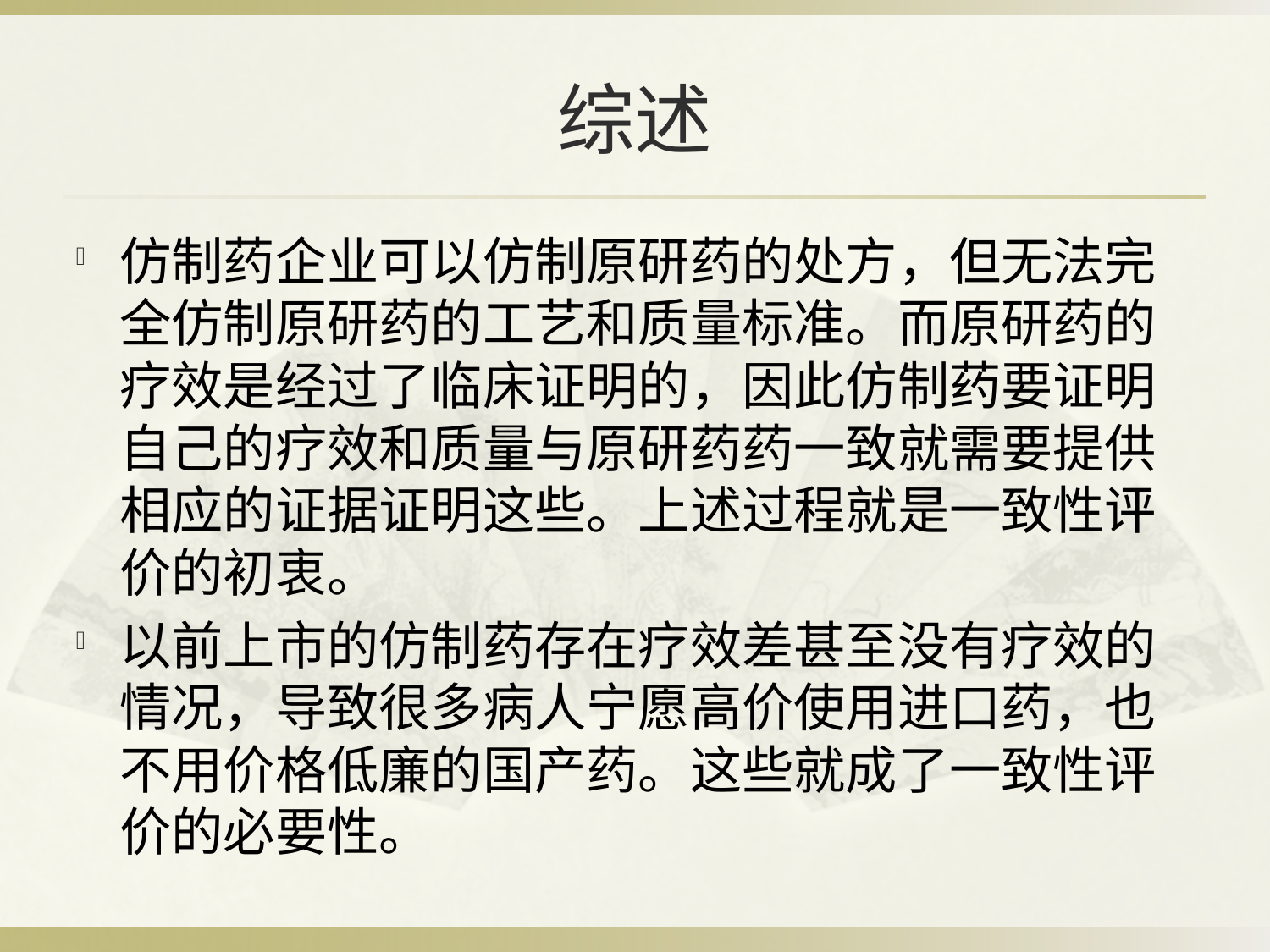

# 综述
仿制药企业可以仿制原研药的处方，但无法完全仿制原研药的工艺和质量标准。而原研药的疗效是经过了临床证明的，因此仿制药要证明自己的疗效和质量与原研药药一致就需要提供相应的证据证明这些。上述过程就是一致性评价的初衷。
以前上市的仿制药存在疗效差甚至没有疗效的情况，导致很多病人宁愿高价使用进口药，也不用价格低廉的国产药。这些就成了一致性评价的必要性。